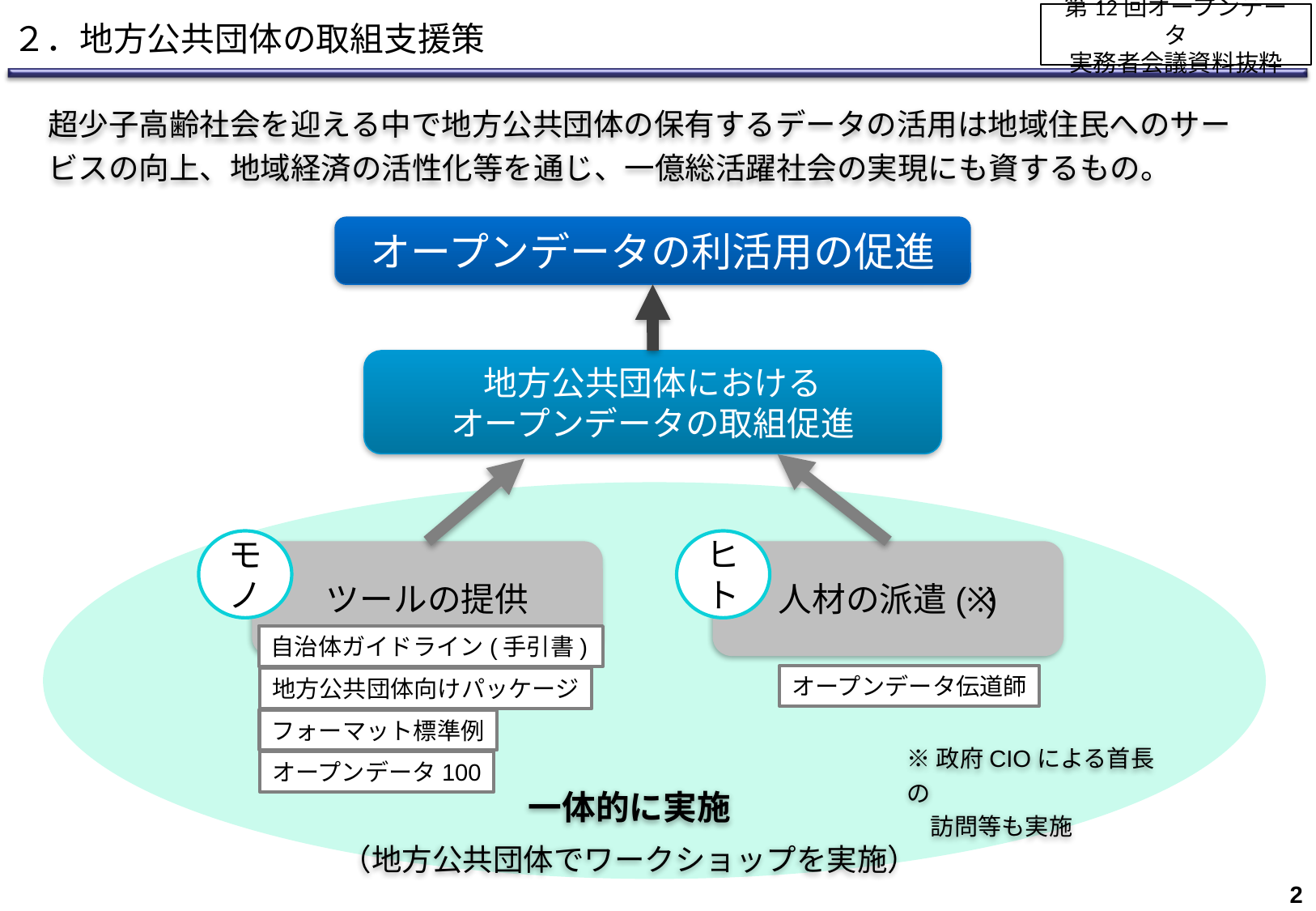

# ２．地方公共団体の取組支援策
第12回オープンデータ
実務者会議資料抜粋
超少子高齢社会を迎える中で地方公共団体の保有するデータの活用は地域住民へのサービスの向上、地域経済の活性化等を通じ、一億総活躍社会の実現にも資するもの。
オープンデータの利活用の促進
地方公共団体における
オープンデータの取組促進

モノ
ヒト
ツールの提供
人材の派遣(※)
自治体ガイドライン(手引書)
オープンデータ伝道師
地方公共団体向けパッケージ
フォーマット標準例
※政府CIOによる首長の
　訪問等も実施
オープンデータ100
一体的に実施
（地方公共団体でワークショップを実施）
2